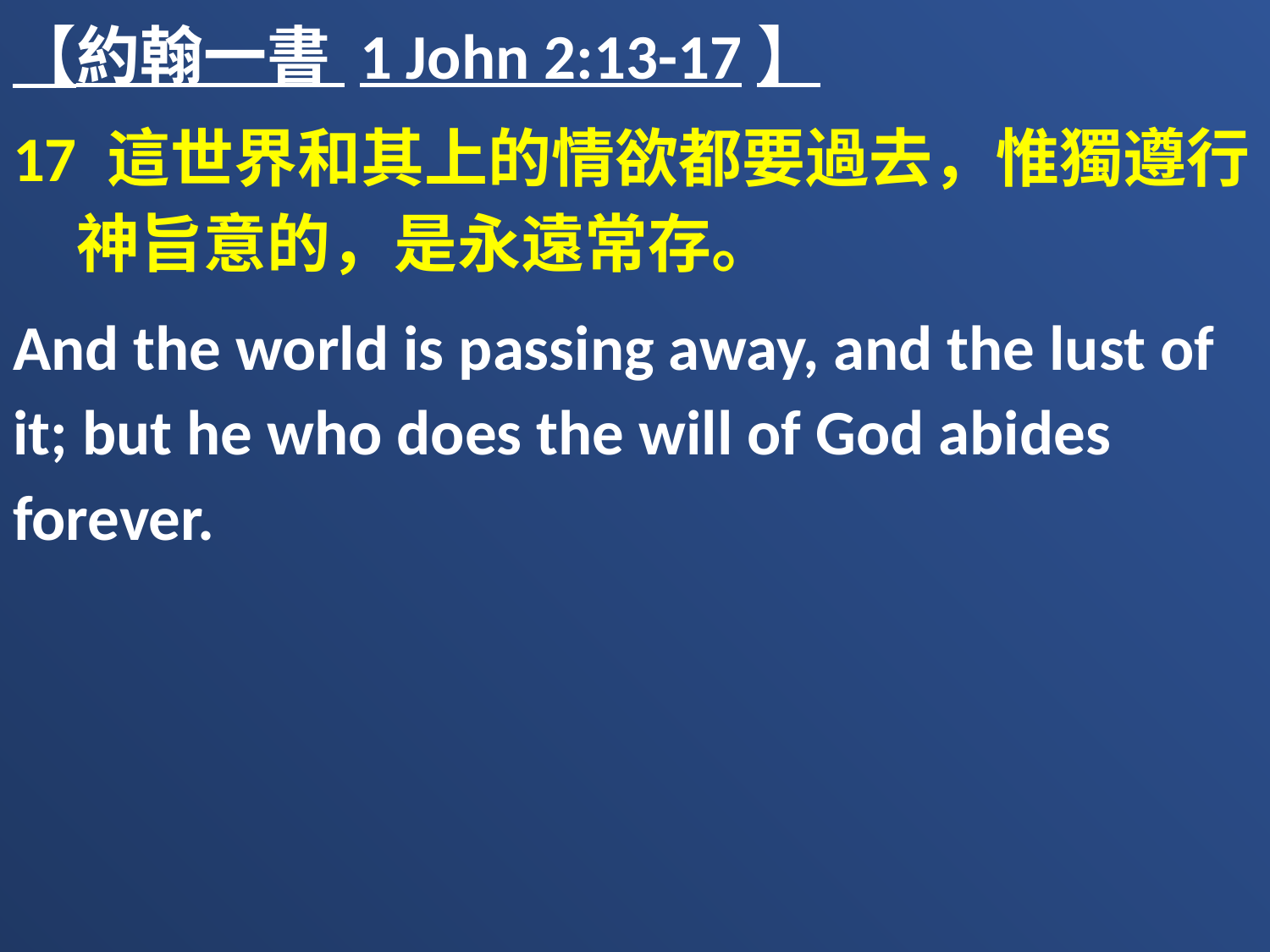

【約翰一書 1 John 2:13-17】
17 這世界和其上的情欲都要過去，惟獨遵行　神旨意的，是永遠常存。
And the world is passing away, and the lust of it; but he who does the will of God abides forever.